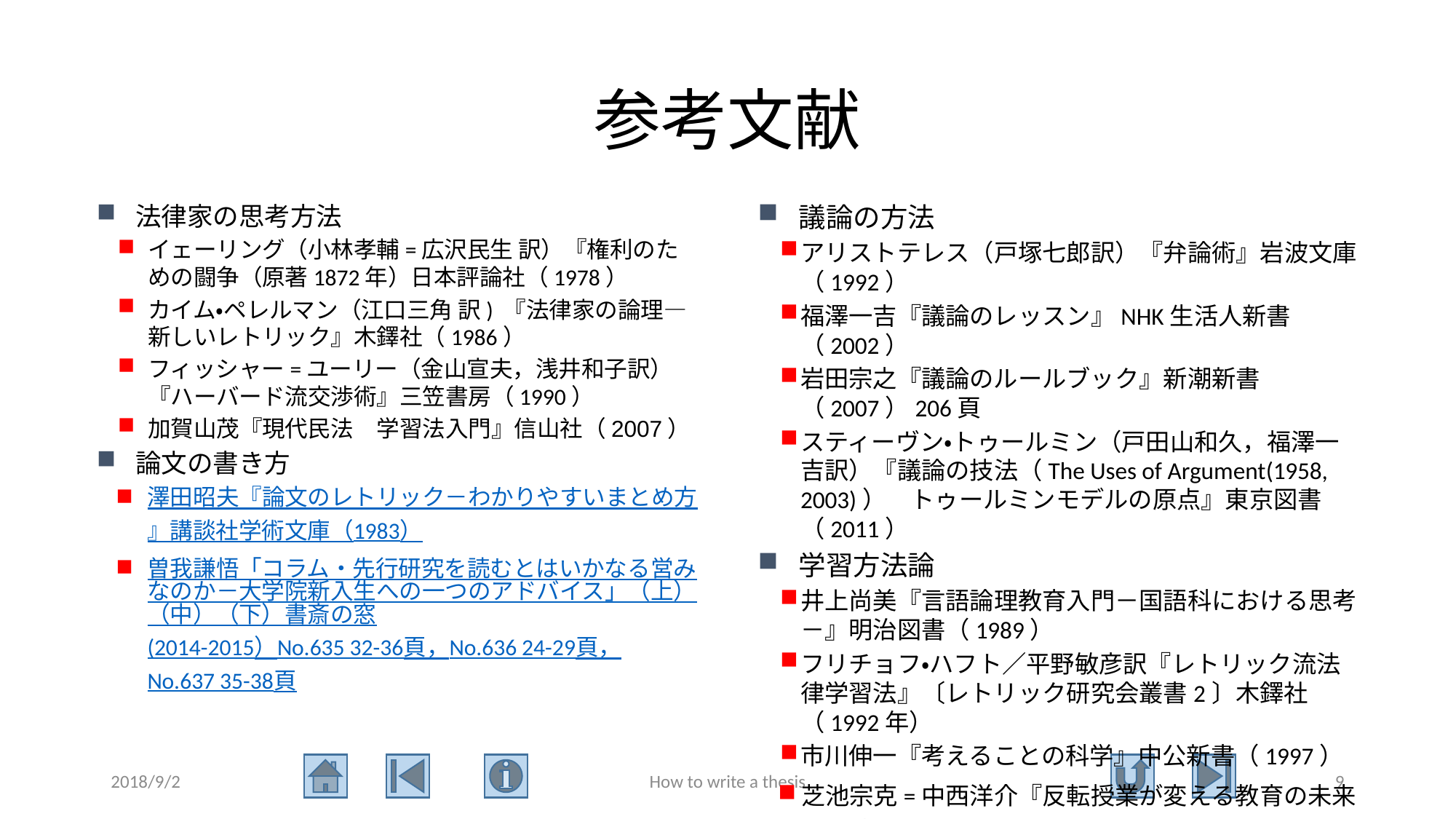

# 参考文献
議論の方法
アリストテレス（戸塚七郎訳）『弁論術』岩波文庫（1992）
福澤一吉『議論のレッスン』NHK生活人新書（2002）
岩田宗之『議論のルールブック』新潮新書（2007）206頁
スティーヴン・トゥールミン（戸田山和久，福澤一吉訳）『議論の技法（The Uses of Argument(1958, 2003)）　トゥールミンモデルの原点』東京図書（2011）
学習方法論
井上尚美『言語論理教育入門－国語科における思考－』明治図書（1989）
フリチョフ・ハフト／平野敏彦訳『レトリック流法律学習法』〔レトリック研究会叢書2〕木鐸社（1992年）
市川伸一『考えることの科学』中公新書（1997）
芝池宗克=中西洋介『反転授業が変える教育の未来―生徒の主体性を引き出す授業への取り組み』明石書店 (2014/12/18)教育・学習方法論
法律家の思考方法
イェーリング（小林孝輔=広沢民生 訳）『権利のための闘争（原著1872年）日本評論社（1978）
カイム・ペレルマン（江口三角 訳) 『法律家の論理―新しいレトリック』木鐸社（1986）
フィッシャー=ユーリー（金山宣夫，浅井和子訳）『ハーバード流交渉術』三笠書房（1990）
加賀山茂『現代民法　学習法入門』信山社（2007）
論文の書き方
澤田昭夫『論文のレトリック－わかりやすいまとめ方』講談社学術文庫（1983）
曽我謙悟「コラム・先行研究を読むとはいかなる営みなのか－大学院新入生への一つのアドバイス」（上）（中）（下）書斎の窓(2014-2015）No.635 32-36頁，No.636 24-29頁，No.637 35-38頁
2018/9/2
How to write a thesis
9
論文の書き方
2018年9月2日
吉備国際大学大学院（通信制）特任教授
加賀山　茂

ご清聴ありがとうございました。